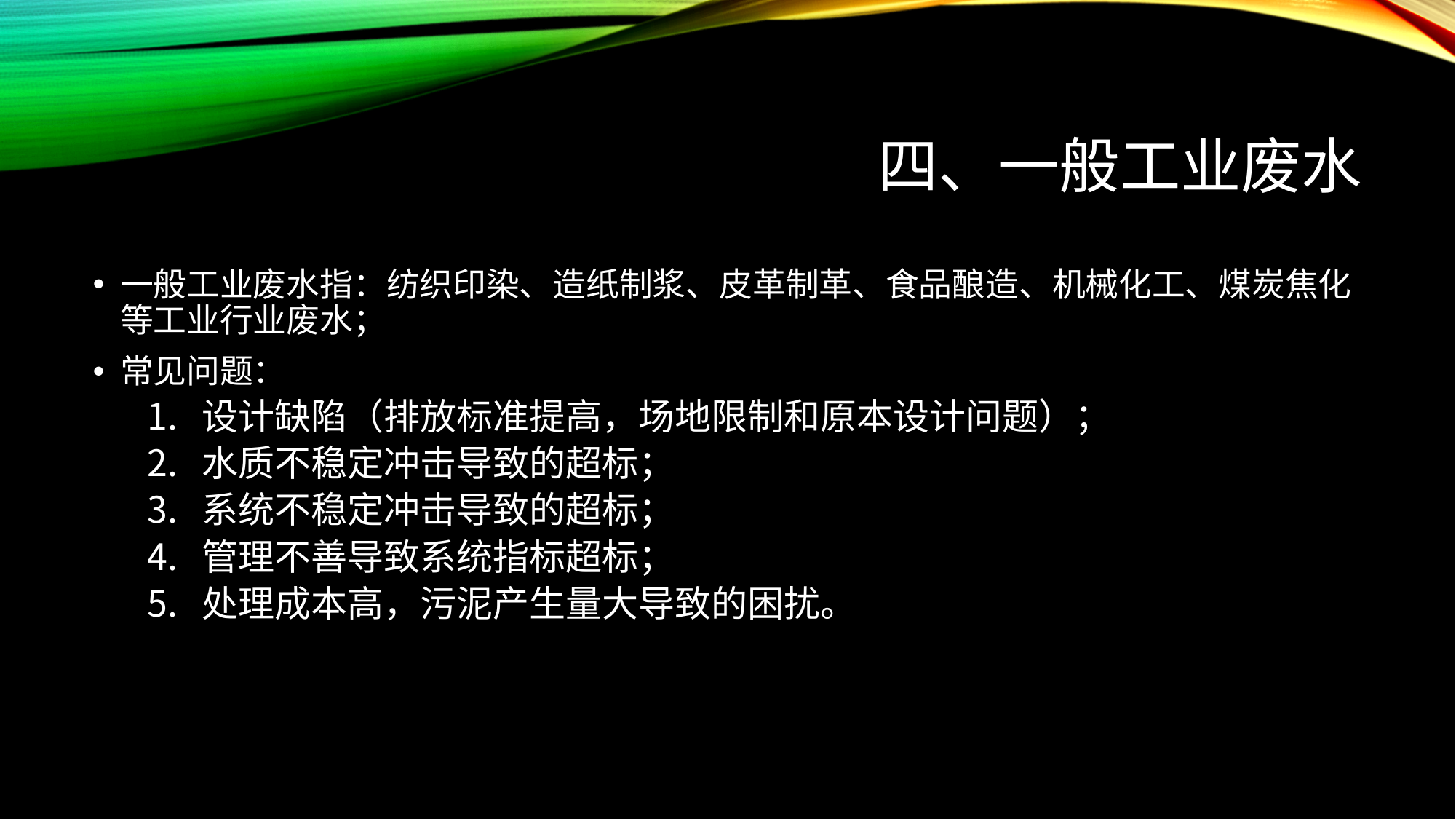

# 四、一般工业废水
一般工业废水指：纺织印染、造纸制浆、皮革制革、食品酿造、机械化工、煤炭焦化等工业行业废水；
常见问题：
设计缺陷（排放标准提高，场地限制和原本设计问题）；
水质不稳定冲击导致的超标；
系统不稳定冲击导致的超标；
管理不善导致系统指标超标；
处理成本高，污泥产生量大导致的困扰。